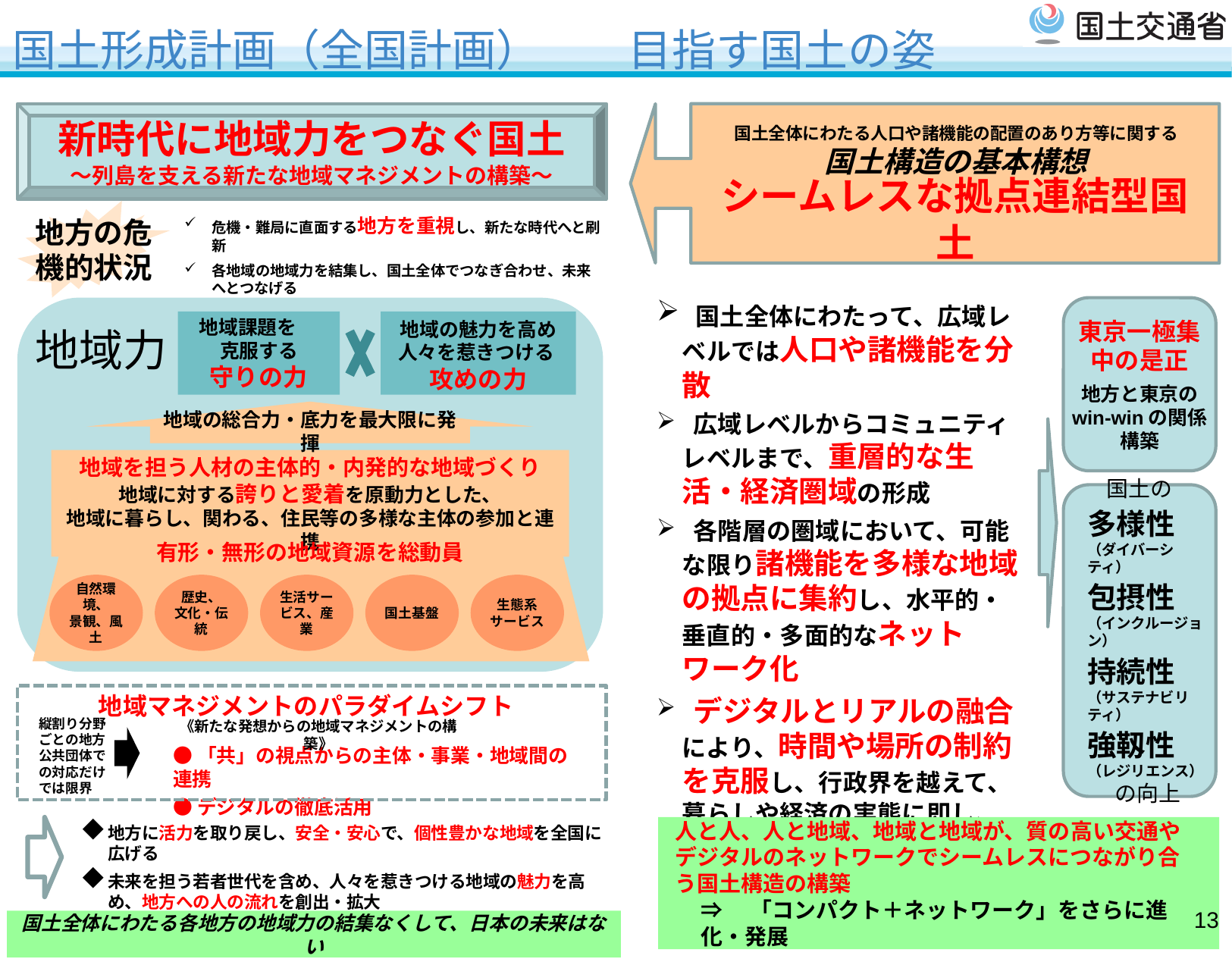

# 国土形成計画（全国計画）　　目指す国土の姿
新時代に地域力をつなぐ国土
～列島を支える新たな地域マネジメントの構築～

シームレスな拠点連結型国土
国土全体にわたる人口や諸機能の配置のあり方等に関する
国土構造の基本構想

地方の危機的状況
危機・難局に直面する地方を重視し、新たな時代へと刷新
各地域の地域力を結集し、国土全体でつなぎ合わせ、未来へとつなげる
 国土全体にわたって、広域レベルでは人口や諸機能を分散
 広域レベルからコミュニティレベルまで、重層的な生活・経済圏域の形成
 各階層の圏域において、可能な限り諸機能を多様な地域の拠点に集約し、水平的・垂直的・多面的なネットワーク化
 デジタルとリアルの融合により、時間や場所の制約を克服し、行政界を越えて、暮らしや経済の実態に即し、サービスや活動が継ぎ目なく展開
地域力
地域課題を      克服する
守りの力

地域の魅力を高め
人々を惹きつける  攻めの力
地域の総合力・底力を最大限に発揮
地域を担う人材の主体的・内発的な地域づくり
地域に対する誇りと愛着を原動力とした、
地域に暮らし、関わる、住民等の多様な主体の参加と連携

有形・無形の地域資源を総動員
自然環境、
景観、風土
歴史、
文化・伝統
生活サービス、産業
国土基盤
生態系
サービス
東京一極集中の是正
地方と東京の
win-winの関係構築

国土の
多様性
（ダイバーシティ）
包摂性
（インクルージョン）
持続性
（サステナビリティ）
強靱性
（レジリエンス）
の向上
地域マネジメントのパラダイムシフト
縦割り分野ごとの地方公共団体での対応だけでは限界
《新たな発想からの地域マネジメントの構築》

●「共」の視点からの主体・事業・地域間の連携
●デジタルの徹底活用

地方に活力を取り戻し、安全・安心で、個性豊かな地域を全国に広げる
未来を担う若者世代を含め、人々を惹きつける地域の魅力を高め、地方への人の流れを創出・拡大
人と人、人と地域、地域と地域が、質の高い交通やデジタルのネットワークでシームレスにつながり合う国土構造の構築
⇒　「コンパクト＋ネットワーク」をさらに進化・発展

13
国土全体にわたる各地方の地域力の結集なくして、日本の未来はない